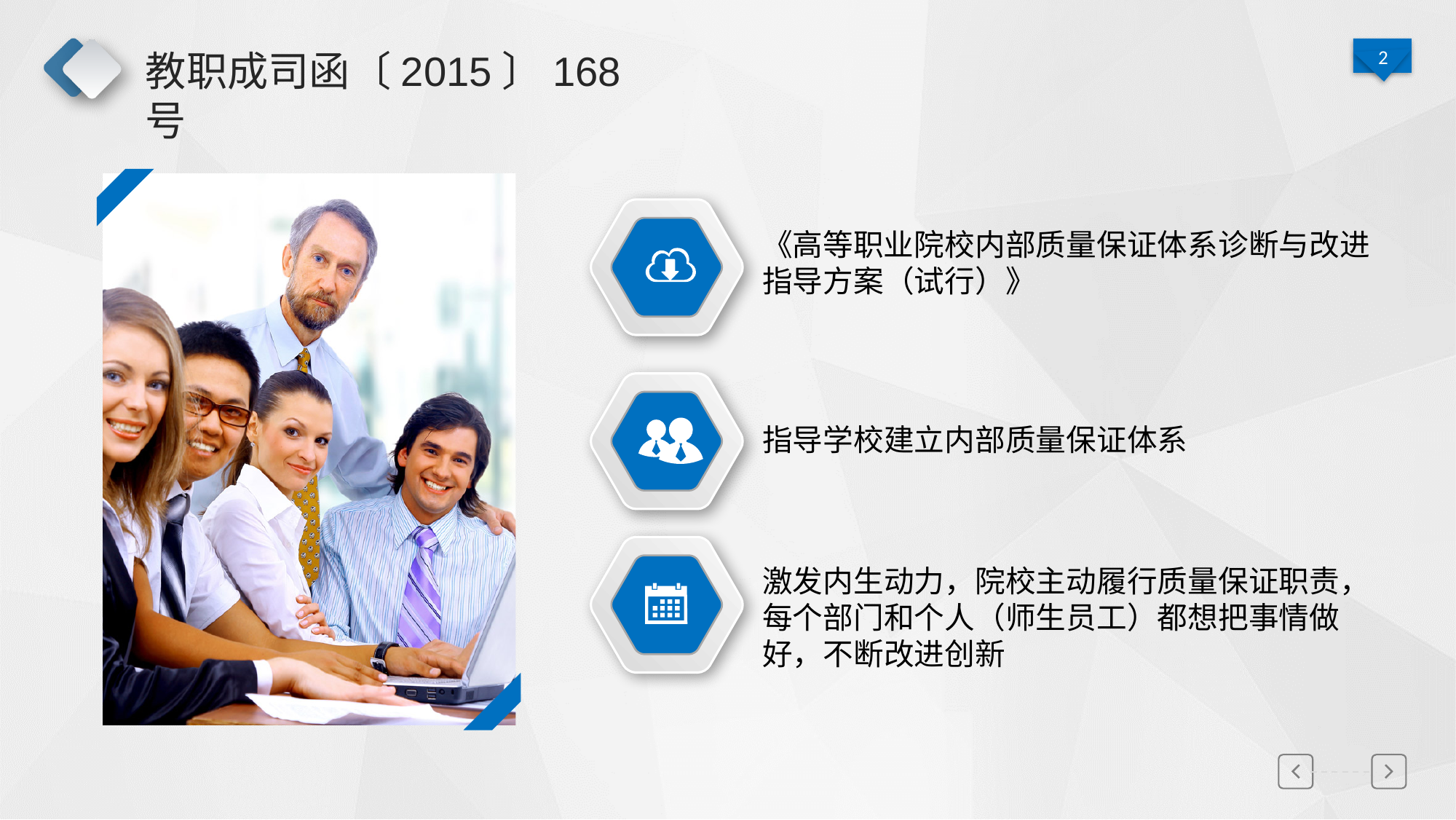

# 教职成司函〔2015〕168号

《高等职业院校内部质量保证体系诊断与改进指导方案（试行）》

指导学校建立内部质量保证体系

激发内生动力，院校主动履行质量保证职责，每个部门和个人（师生员工）都想把事情做好，不断改进创新

延迟符